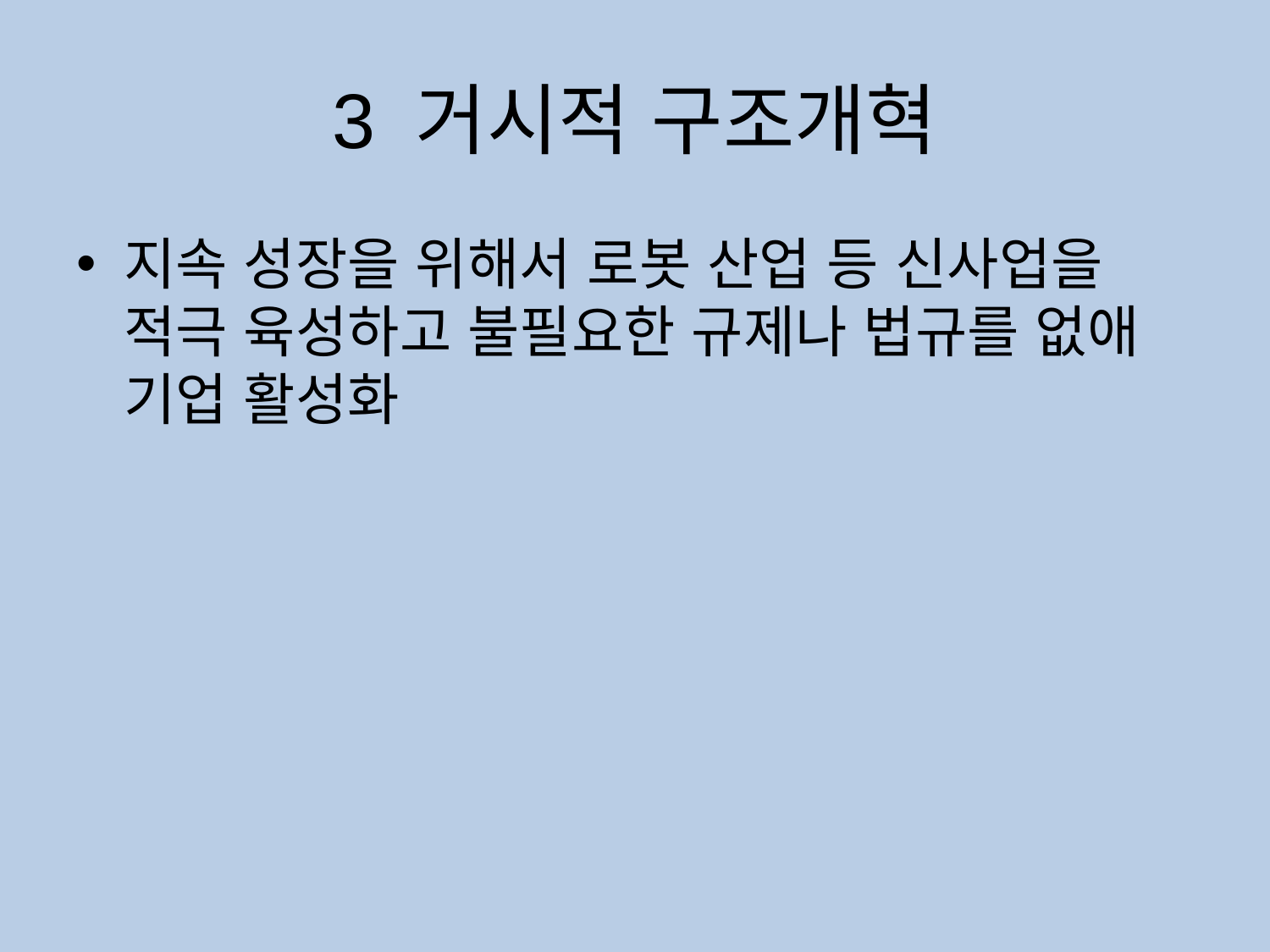

# 3 거시적 구조개혁
지속 성장을 위해서 로봇 산업 등 신사업을 적극 육성하고 불필요한 규제나 법규를 없애 기업 활성화